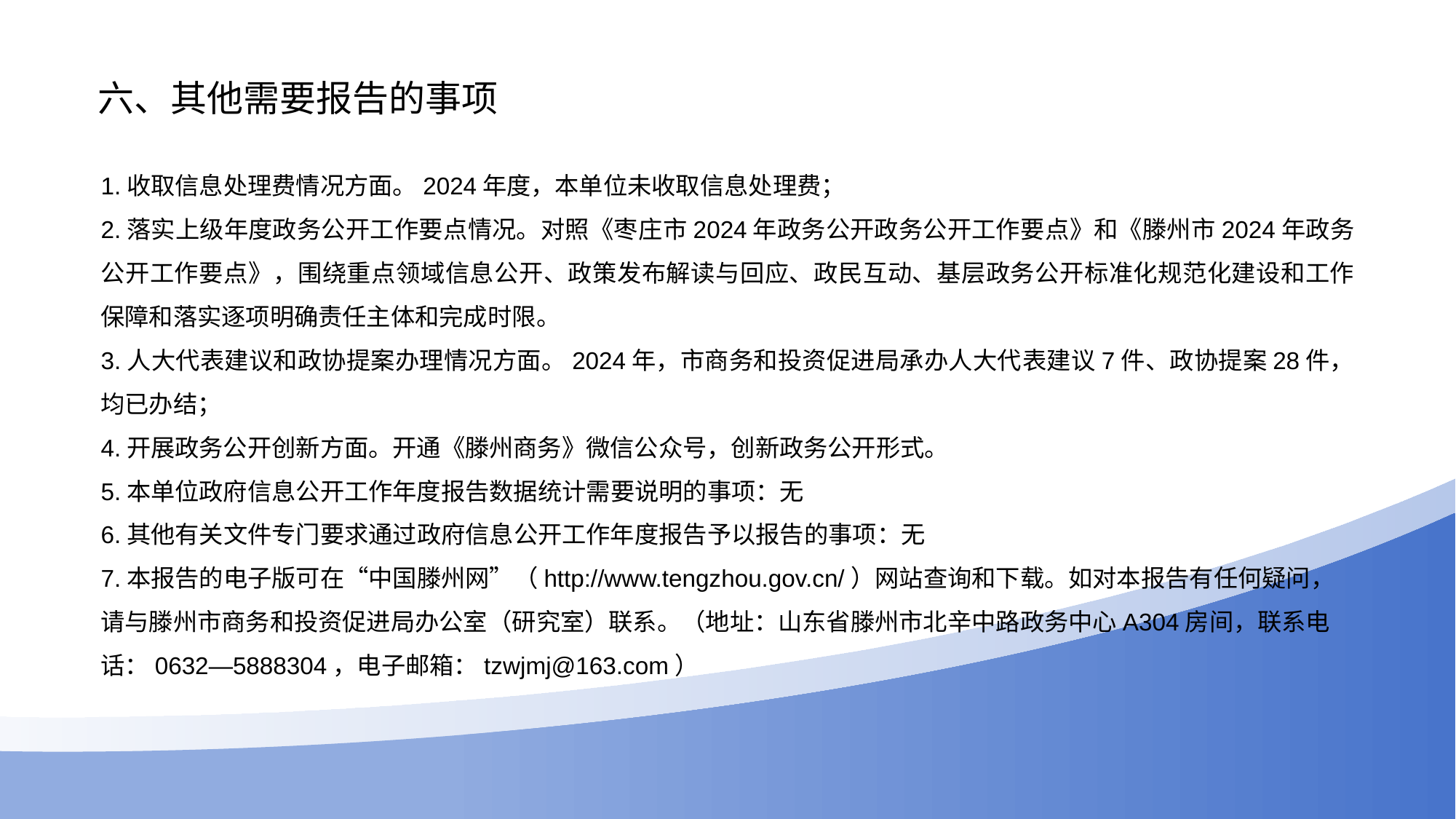

六、其他需要报告的事项
1.收取信息处理费情况方面。2024年度，本单位未收取信息处理费；
2.落实上级年度政务公开工作要点情况。对照《枣庄市2024年政务公开政务公开工作要点》和《滕州市2024年政务公开工作要点》，围绕重点领域信息公开、政策发布解读与回应、政民互动、基层政务公开标准化规范化建设和工作保障和落实逐项明确责任主体和完成时限。
3.人大代表建议和政协提案办理情况方面。2024年，市商务和投资促进局承办人大代表建议7件、政协提案28件，均已办结；
4.开展政务公开创新方面。开通《滕州商务》微信公众号，创新政务公开形式。
5.本单位政府信息公开工作年度报告数据统计需要说明的事项：无
6.其他有关文件专门要求通过政府信息公开工作年度报告予以报告的事项：无
7.本报告的电子版可在“中国滕州网”（http://www.tengzhou.gov.cn/）网站查询和下载。如对本报告有任何疑问，请与滕州市商务和投资促进局办公室（研究室）联系。（地址：山东省滕州市北辛中路政务中心A304房间，联系电话：0632—5888304，电子邮箱：tzwjmj@163.com）